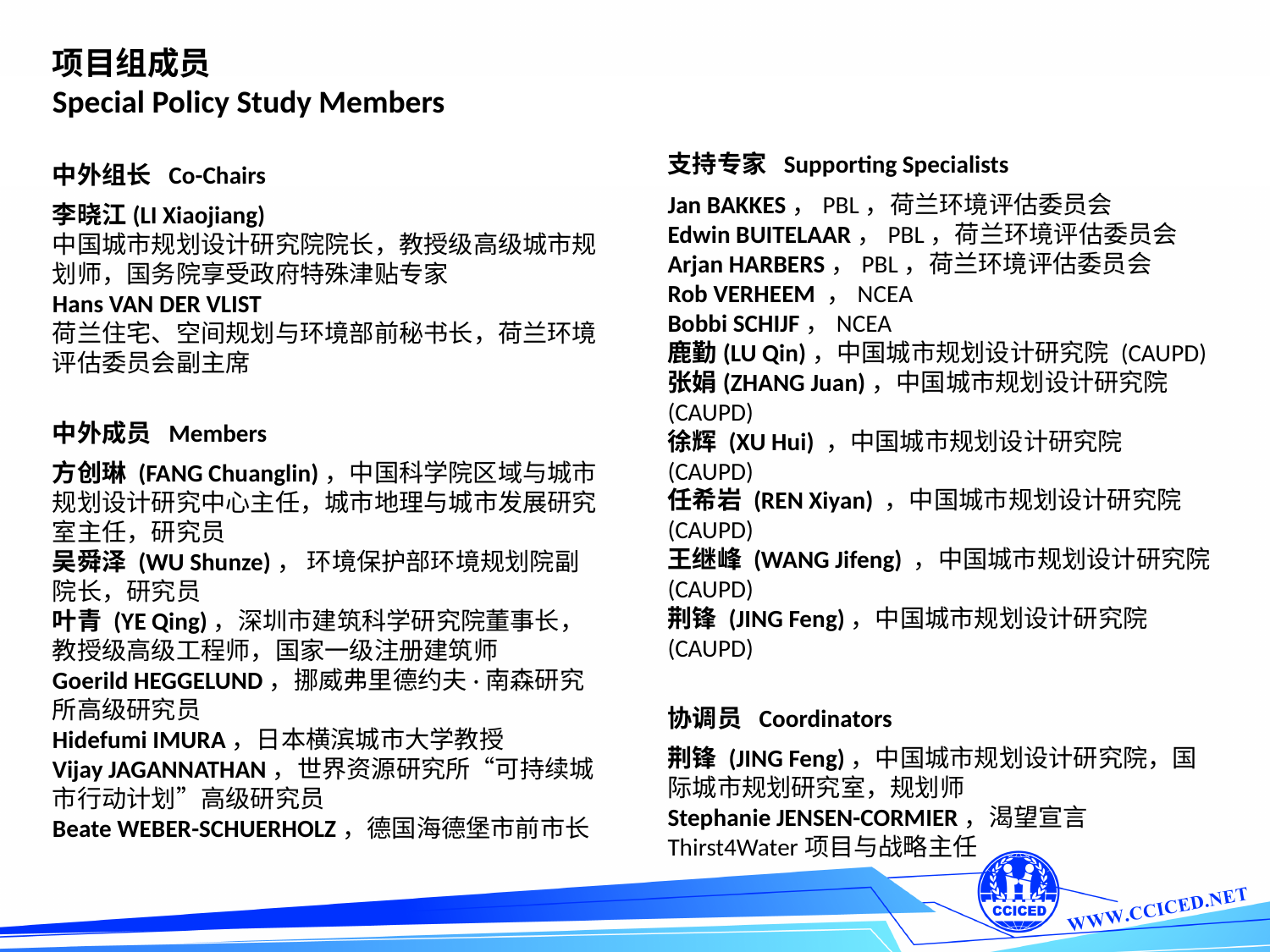

项目组成员
Special Policy Study Members

中外组长  Co-Chairs
李晓江(LI Xiaojiang)
中国城市规划设计研究院院长，教授级高级城市规划师，国务院享受政府特殊津贴专家
Hans VAN DER VLIST
荷兰住宅、空间规划与环境部前秘书长，荷兰环境评估委员会副主席

中外成员  Members
方创琳 (FANG Chuanglin)，中国科学院区域与城市规划设计研究中心主任，城市地理与城市发展研究室主任，研究员
吴舜泽 (WU Shunze)， 环境保护部环境规划院副院长，研究员
叶青 (YE Qing)，深圳市建筑科学研究院董事长，教授级高级工程师，国家一级注册建筑师
Goerild HEGGELUND，挪威弗里德约夫·南森研究所高级研究员
Hidefumi IMURA，日本横滨城市大学教授
Vijay JAGANNATHAN，世界资源研究所“可持续城市行动计划”高级研究员
Beate WEBER-SCHUERHOLZ，德国海德堡市前市长

支持专家  Supporting Specialists
Jan BAKKES，PBL，荷兰环境评估委员会
Edwin BUITELAAR，PBL，荷兰环境评估委员会
Arjan HARBERS，PBL，荷兰环境评估委员会
Rob VERHEEM ，NCEA
Bobbi SCHIJF，NCEA
鹿勤(LU Qin)，中国城市规划设计研究院 (CAUPD)
张娟(ZHANG Juan)，中国城市规划设计研究院 (CAUPD)
徐辉 (XU Hui) ，中国城市规划设计研究院 (CAUPD)
任希岩 (REN Xiyan) ，中国城市规划设计研究院 (CAUPD)
王继峰 (WANG Jifeng) ，中国城市规划设计研究院 (CAUPD)
荆锋 (JING Feng)，中国城市规划设计研究院 (CAUPD)

协调员  Coordinators
荆锋 (JING Feng)，中国城市规划设计研究院，国际城市规划研究室，规划师
Stephanie JENSEN-CORMIER，渴望宣言Thirst4Water项目与战略主任